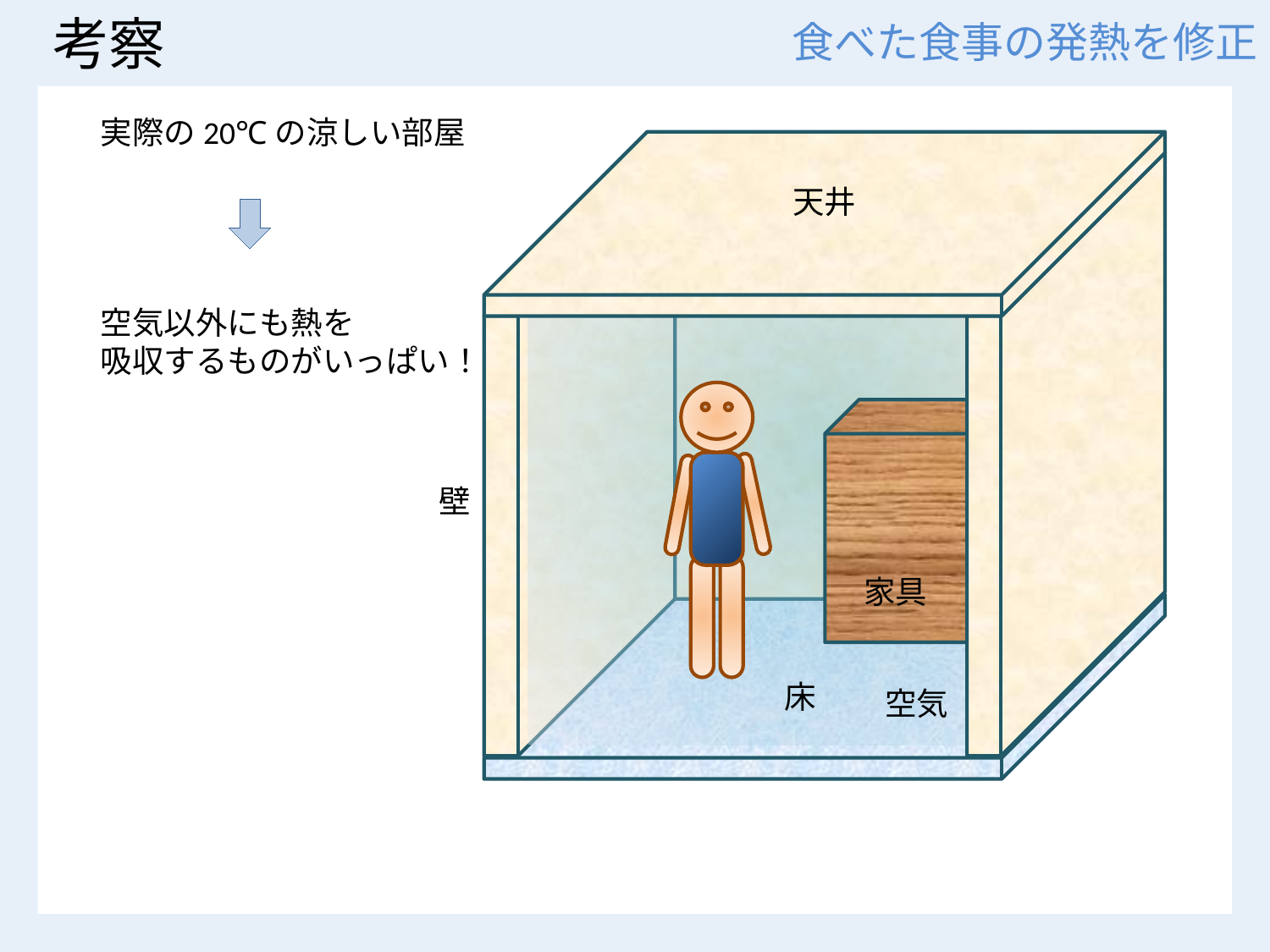

# 考察
食べた食事の発熱を修正
実際の20℃の涼しい部屋

空気以外にも熱を
吸収するものがいっぱい！

天井

壁
家具

床
空気